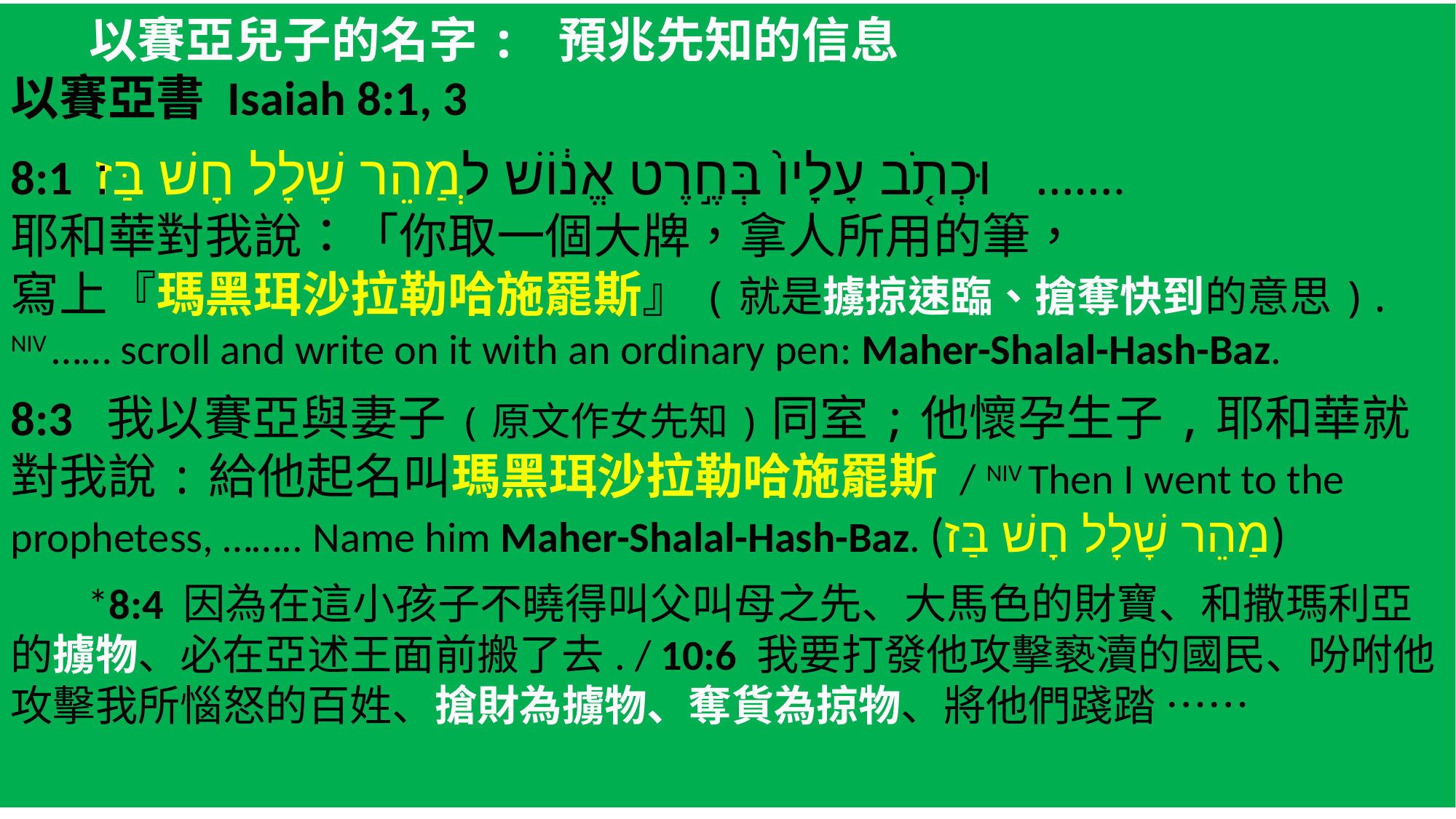

以賽亞兒子的名字: 預兆先知的信息
以賽亞書 Isaiah 8:1, 3

8:1  וּכְתֹ֤ב עָלָיו֙ בְּחֶ֣רֶט אֱנ֔וֹשׁ לְמַהֵר שָׁלָל חָשׁ בַּז׃  ‎ …….
耶和華對我說：「你取一個大牌，拿人所用的筆，
寫上『瑪黑珥沙拉勒哈施罷斯』(就是擄掠速臨、搶奪快到的意思).
NIV …… scroll and write on it with an ordinary pen: Maher-Shalal-Hash-Baz.

8:3  我以賽亞與妻子(原文作女先知)同室;他懷孕生子,耶和華就對我說:給他起名叫瑪黑珥沙拉勒哈施罷斯 / NIV Then I went to the prophetess, …….. Name him Maher-Shalal-Hash-Baz. (מַהֵר שָׁלָל חָשׁ בַּז)

        *8:4 因為在這小孩子不曉得叫父叫母之先、大馬色的財寶、和撒瑪利亞的擄物、必在亞述王面前搬了去. / 10:6 我要打發他攻擊褻瀆的國民、吩咐他攻擊我所惱怒的百姓、搶財為擄物、奪貨為掠物、將他們踐踏 ……